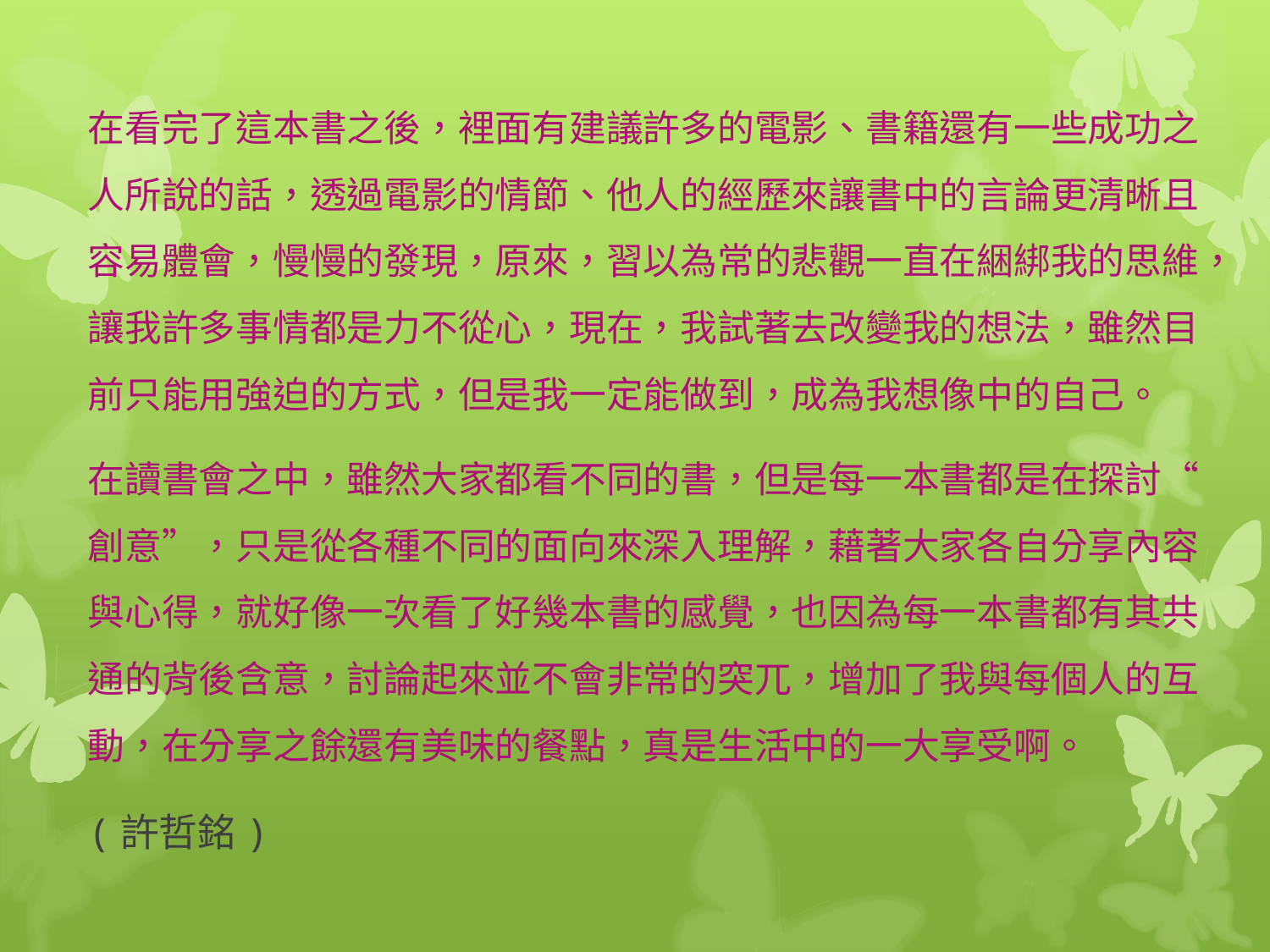

在看完了這本書之後，裡面有建議許多的電影、書籍還有一些成功之人所說的話，透過電影的情節、他人的經歷來讓書中的言論更清晰且容易體會，慢慢的發現，原來，習以為常的悲觀一直在綑綁我的思維，讓我許多事情都是力不從心，現在，我試著去改變我的想法，雖然目前只能用強迫的方式，但是我一定能做到，成為我想像中的自己。
在讀書會之中，雖然大家都看不同的書，但是每一本書都是在探討“創意”，只是從各種不同的面向來深入理解，藉著大家各自分享內容與心得，就好像一次看了好幾本書的感覺，也因為每一本書都有其共通的背後含意，討論起來並不會非常的突兀，增加了我與每個人的互動，在分享之餘還有美味的餐點，真是生活中的一大享受啊。
(許哲銘)